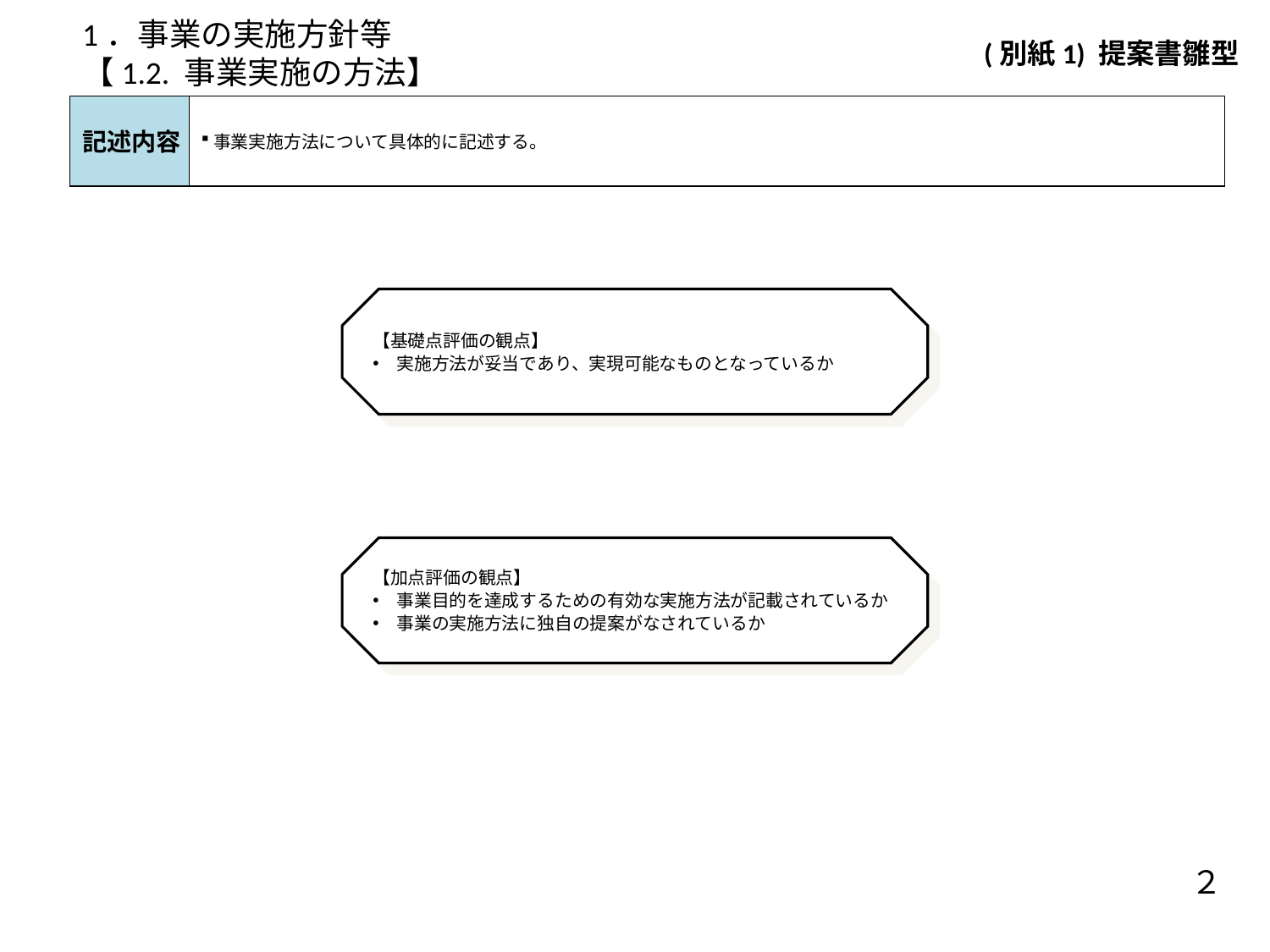

1．事業の実施方針等
【1.2. 事業実施の方法】
 (別紙1) 提案書雛型
記述内容
事業実施方法について具体的に記述する。
【基礎点評価の観点】
実施方法が妥当であり、実現可能なものとなっているか
【加点評価の観点】
事業目的を達成するための有効な実施方法が記載されているか
事業の実施方法に独自の提案がなされているか
２